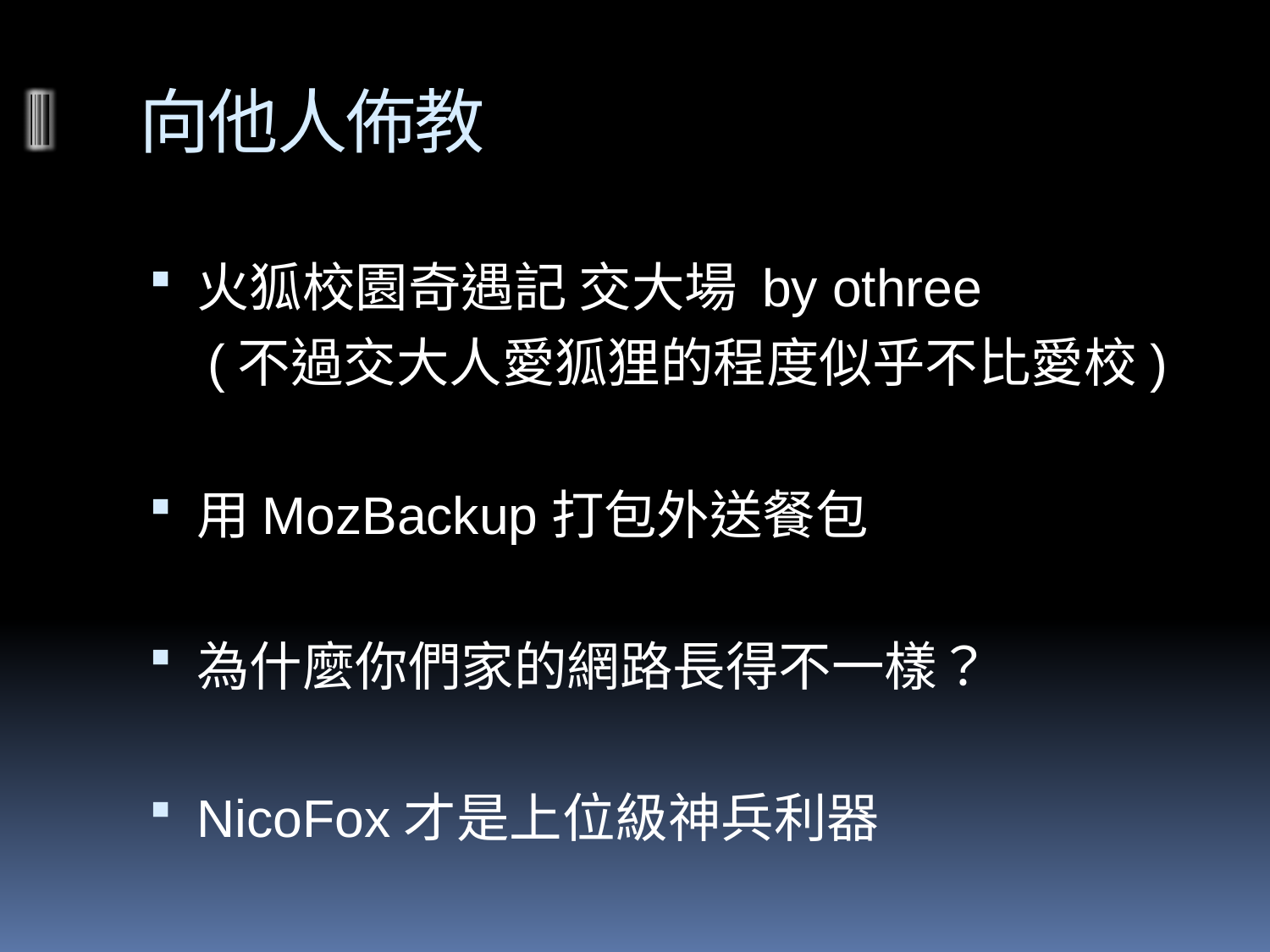

# 向他人佈教
火狐校園奇遇記 交大場 by othree
    (不過交大人愛狐狸的程度似乎不比愛校)

用MozBackup打包外送餐包

為什麼你們家的網路長得不一樣？

NicoFox才是上位級神兵利器